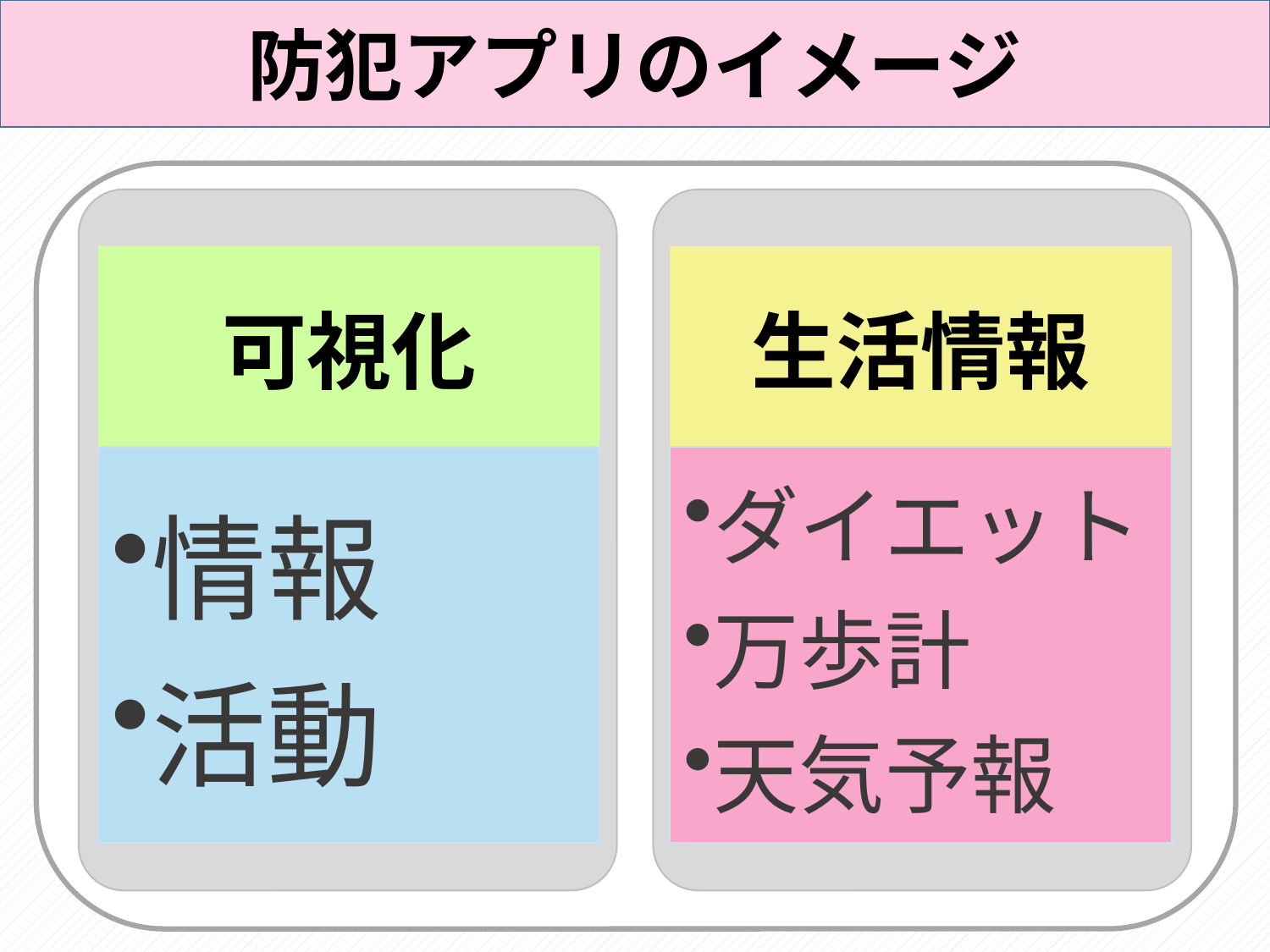

防犯アプリのイメージ

可視化
情報
活動
生活情報
ダイエット
万歩計
天気予報